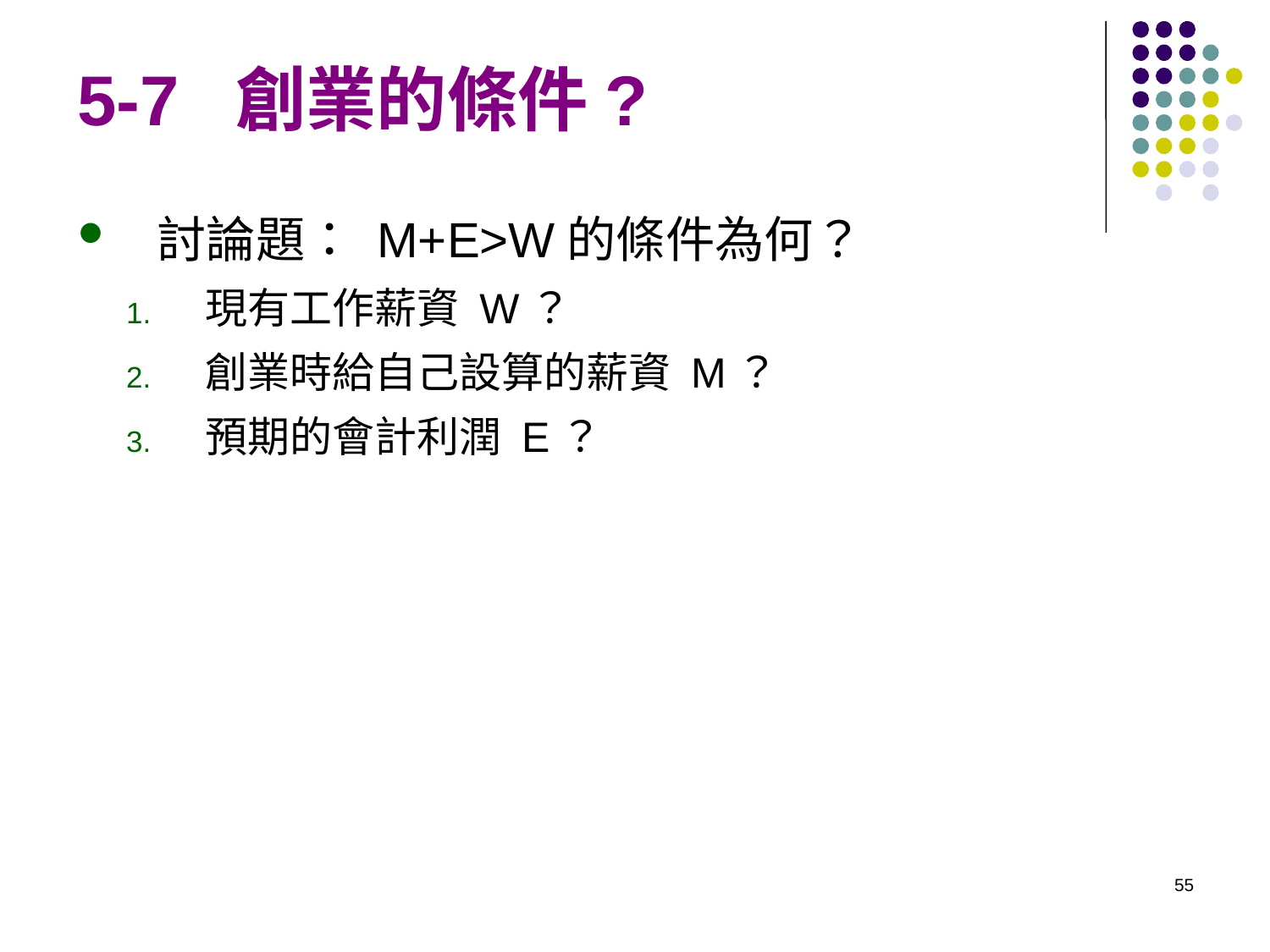

# 5-7  創業的條件?
討論題： M+E>W的條件為何？
現有工作薪資 W？
創業時給自己設算的薪資 M？
預期的會計利潤 E？

55